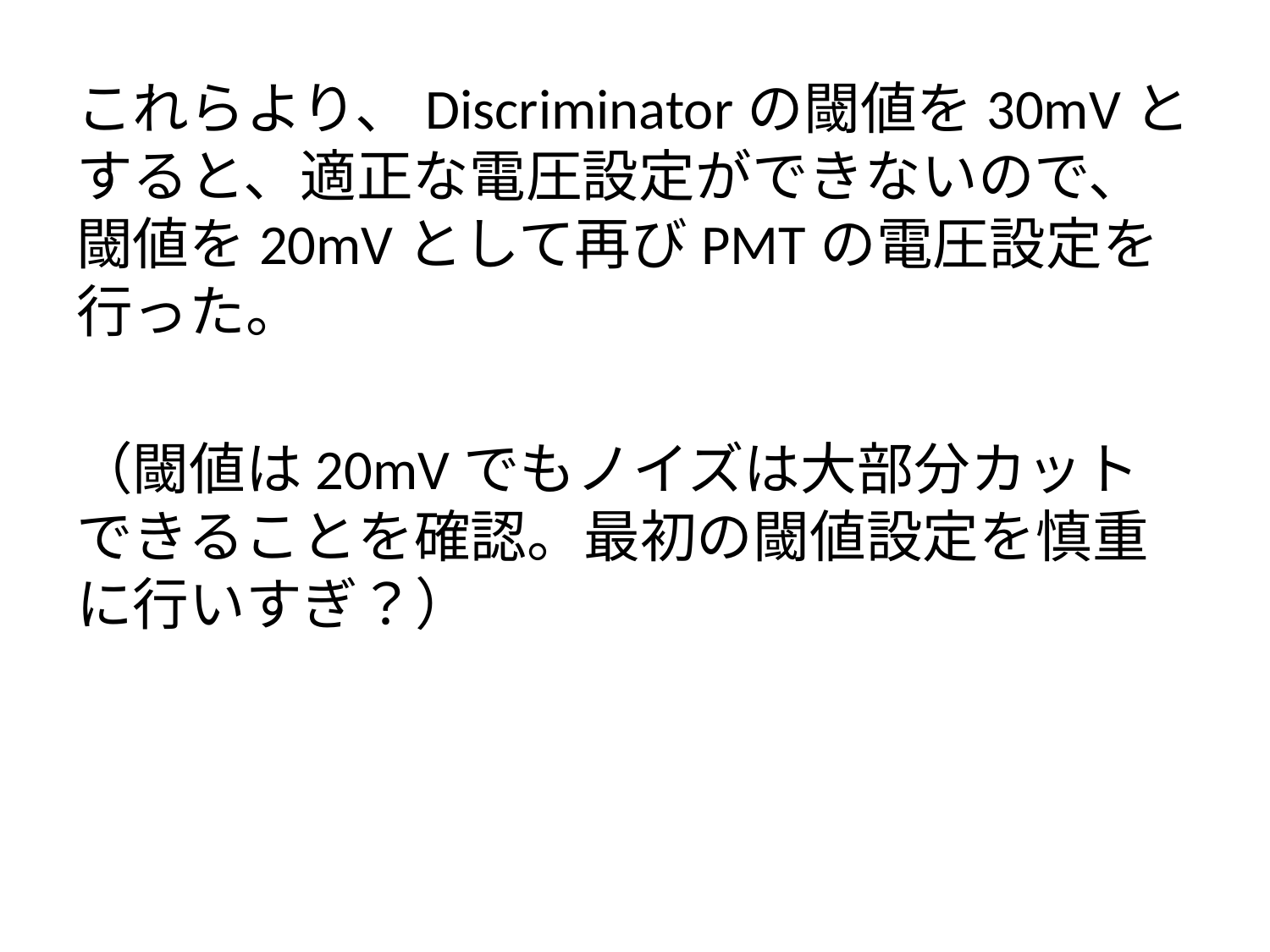

これらより、Discriminatorの閾値を30mVとすると、適正な電圧設定ができないので、閾値を20mVとして再びPMTの電圧設定を行った。

（閾値は20mVでもノイズは大部分カットできることを確認。最初の閾値設定を慎重に行いすぎ？）